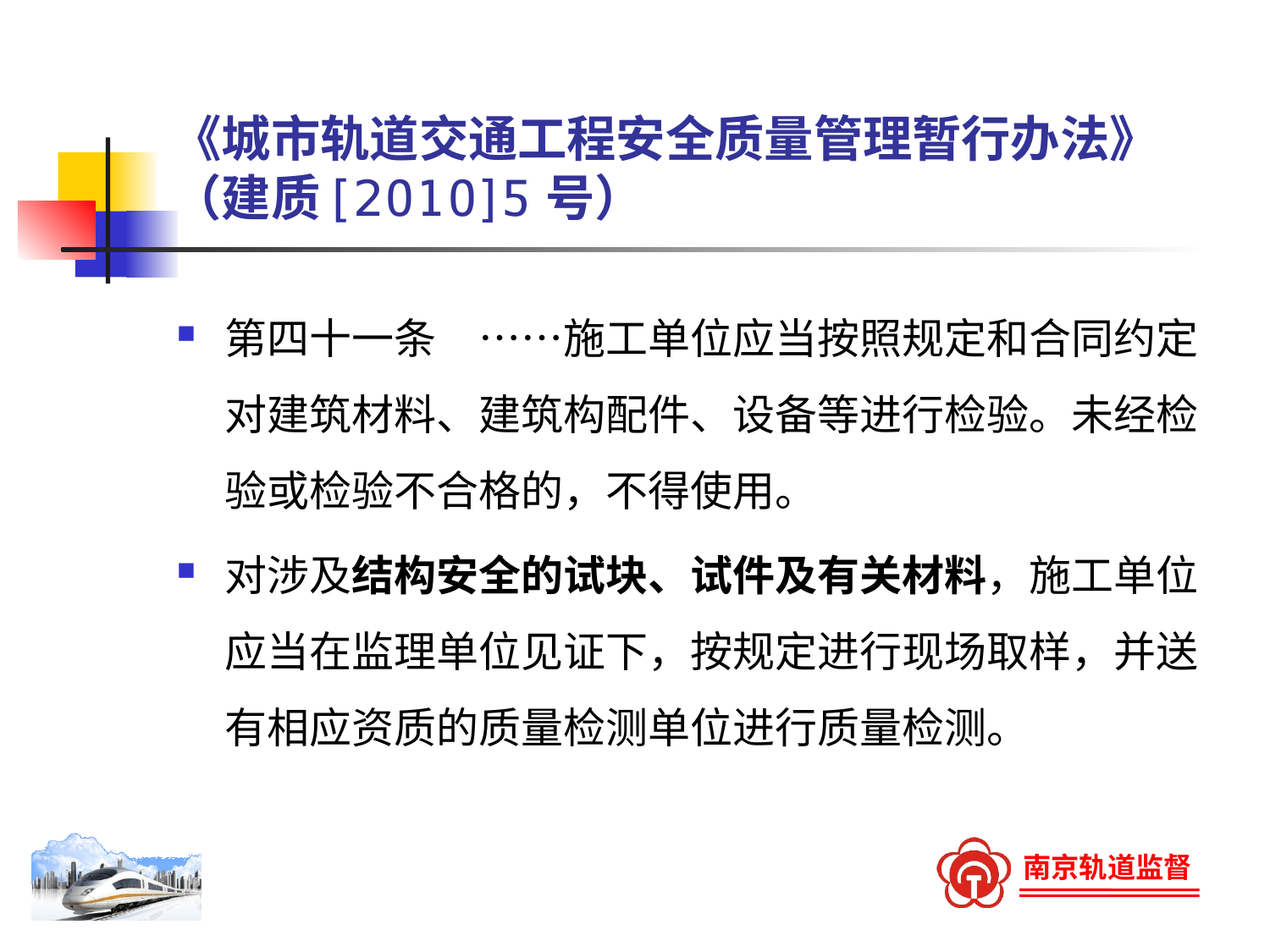

# 《城市轨道交通工程安全质量管理暂行办法》 （建质[2010]5号）
第四十一条　……施工单位应当按照规定和合同约定对建筑材料、建筑构配件、设备等进行检验。未经检验或检验不合格的，不得使用。
对涉及结构安全的试块、试件及有关材料，施工单位应当在监理单位见证下，按规定进行现场取样，并送有相应资质的质量检测单位进行质量检测。